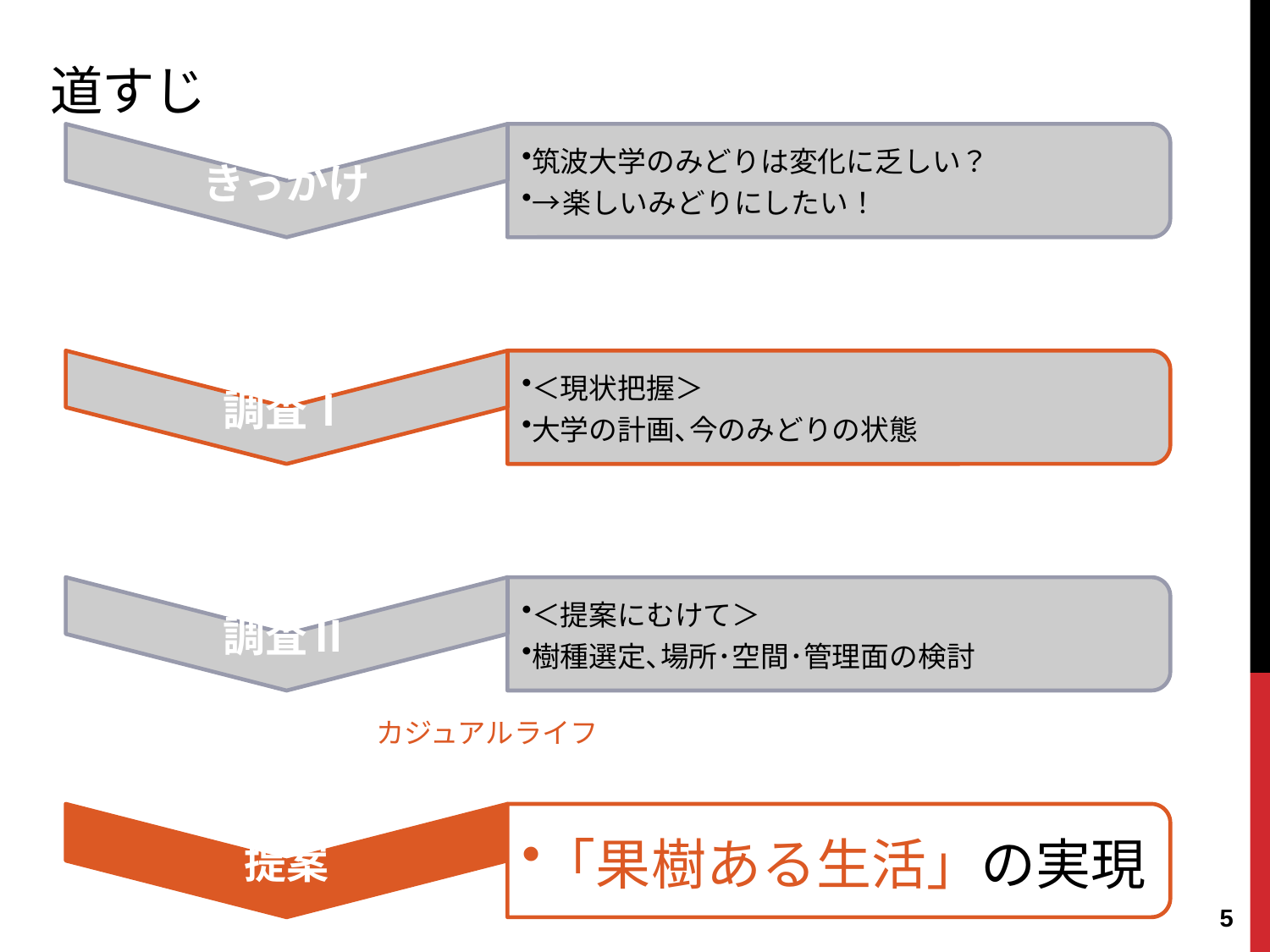

道すじ

きっかけ
筑波大学のみどりは変化に乏しい？
調査Ⅰ
＜現状把握＞
調査Ⅱ
＜提案にむけて＞
樹種選定､場所･空間･管理面の検討
提案
「果樹ある生活」の実現
→楽しいみどりにしたい！
大学の計画､今のみどりの状態
きっかけ
筑波大学のみどりは変化に乏しい？
調査Ⅰ
＜現状把握＞
調査Ⅱ
＜提案にむけて＞
樹種選定､場所･空間･管理面の検討
提案
「果樹ある生活」の実現
→楽しいみどりにしたい！
大学の計画､今のみどりの状態
カジュアルライフ
きっかけ
筑波大学のみどりは変化に乏しい？
調査Ⅰ
＜現状把握＞
調査Ⅱ
＜提案にむけて＞
樹種選定､場所･空間･管理面の検討
提案
「果樹ある生活」の実現
→楽しいみどりにしたい！
大学の計画､今のみどりの状態
きっかけ
筑波大学のみどりは変化に乏しい？
調査Ⅰ
＜現状把握＞
調査Ⅱ
＜提案にむけて＞
樹種選定､場所･空間･管理面の検討
提案
「果樹ある生活」の実現
→楽しいみどりにしたい！
大学の計画､今のみどりの状態
5